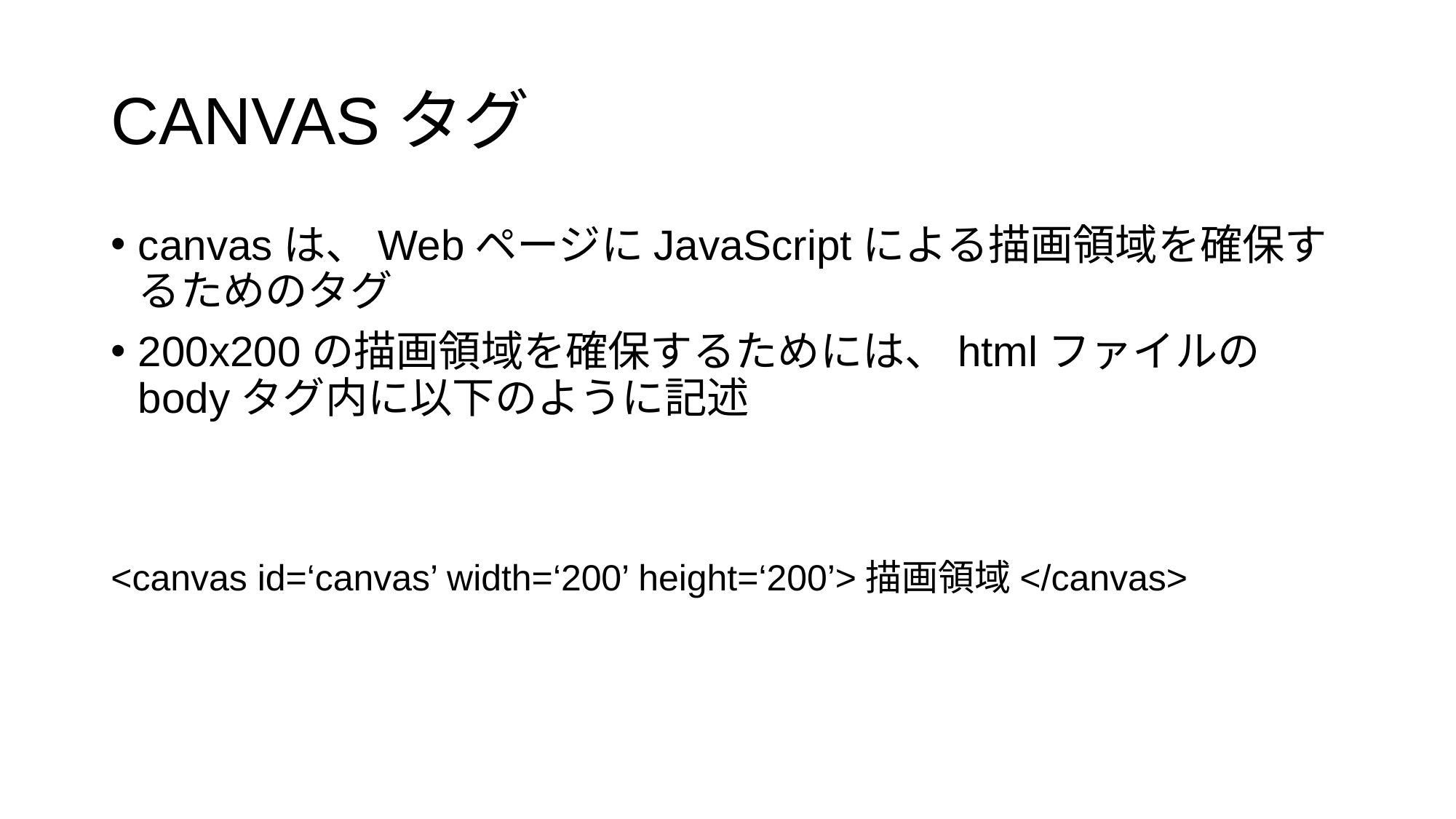

# CANVASタグ
canvasは、WebページにJavaScriptによる描画領域を確保するためのタグ
200x200の描画領域を確保するためには、htmlファイルのbodyタグ内に以下のように記述

<canvas id=‘canvas’ width=‘200’ height=‘200’>描画領域</canvas>